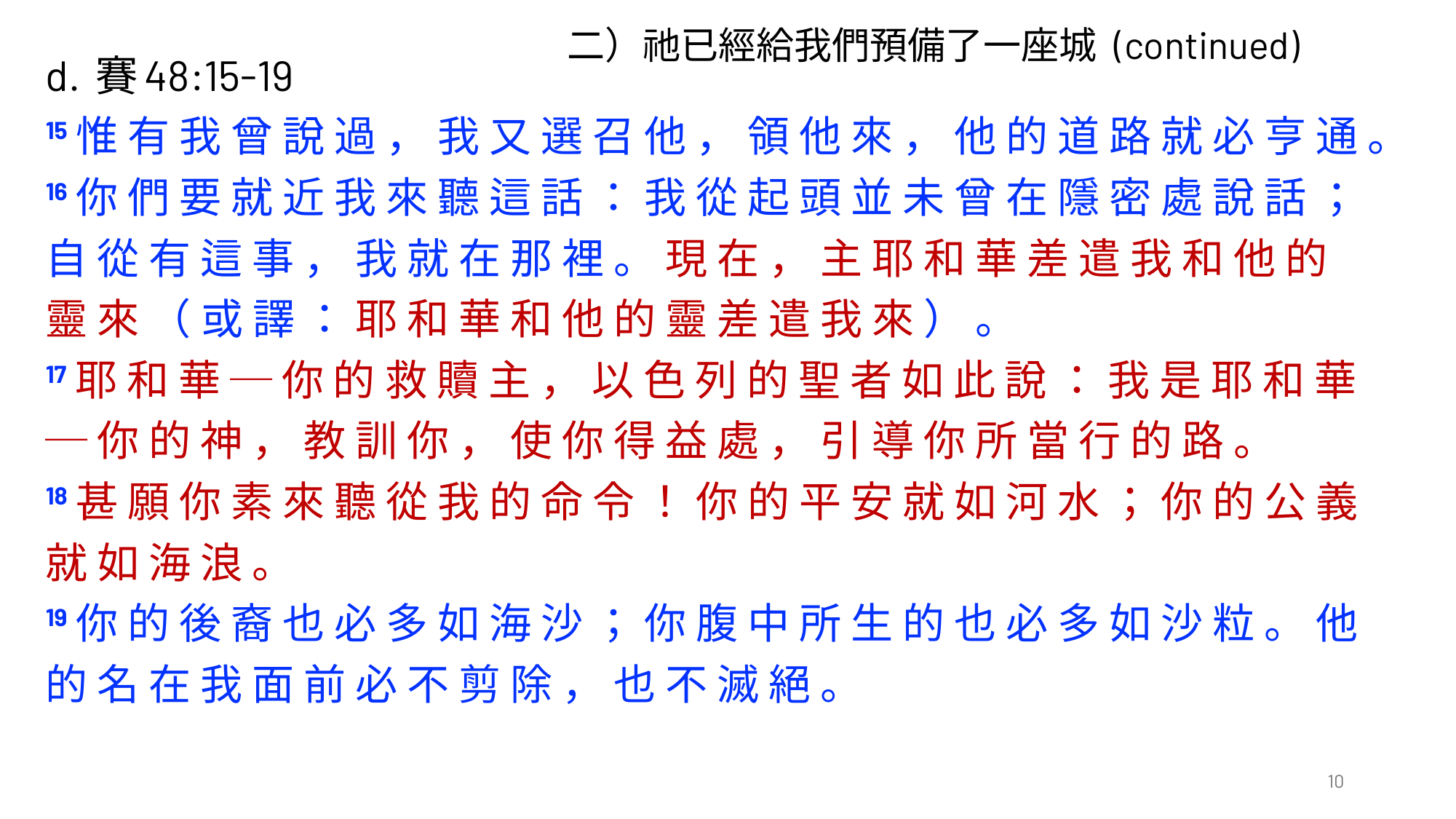

二）祂已經給我們預備了一座城 (continued)
d. 賽48:15-19
15 惟 有 我 曾 說 過 ， 我 又 選 召 他 ， 領 他 來 ， 他 的 道 路 就 必 亨 通 。
16 你 們 要 就 近 我 來 聽 這 話 ： 我 從 起 頭 並 未 曾 在 隱 密 處 說 話 ； 自 從 有 這 事 ， 我 就 在 那 裡 。 現 在 ， 主 耶 和 華 差 遣 我 和 他 的 靈 來 （ 或 譯 ： 耶 和 華 和 他 的 靈 差 遣 我 來 ） 。
17 耶 和 華 ─ 你 的 救 贖 主 ， 以 色 列 的 聖 者 如 此 說 ： 我 是 耶 和 華 ─ 你 的 神 ， 教 訓 你 ， 使 你 得 益 處 ， 引 導 你 所 當 行 的 路 。
18 甚 願 你 素 來 聽 從 我 的 命 令 ！ 你 的 平 安 就 如 河 水 ； 你 的 公 義 就 如 海 浪 。
19 你 的 後 裔 也 必 多 如 海 沙 ； 你 腹 中 所 生 的 也 必 多 如 沙 粒 。 他 的 名 在 我 面 前 必 不 剪 除 ， 也 不 滅 絕 。

10